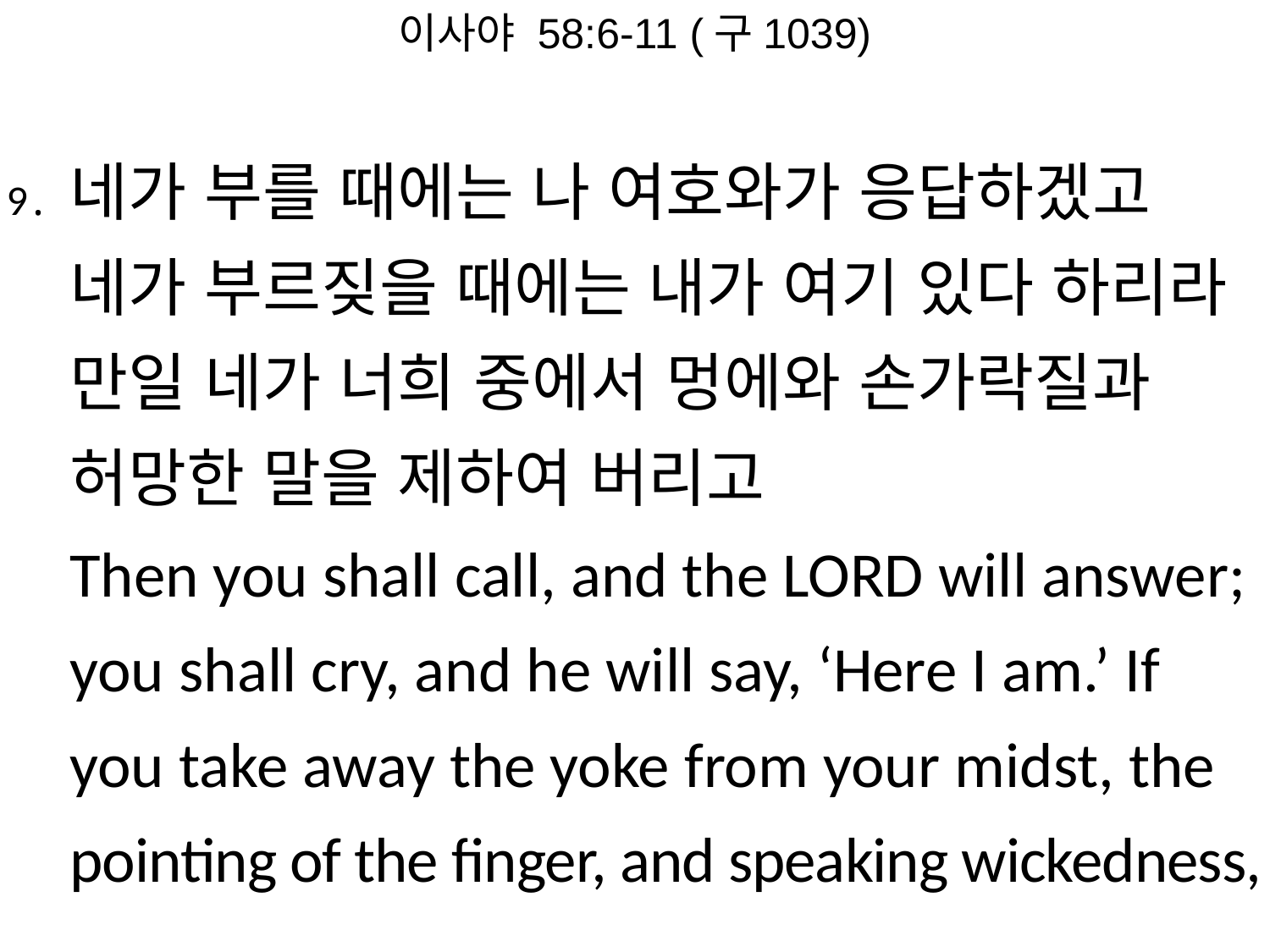

이사야 58:6-11 (구1039)
#
9․	네가 부를 때에는 나 여호와가 응답하겠고 네가 부르짖을 때에는 내가 여기 있다 하리라 만일 네가 너희 중에서 멍에와 손가락질과 허망한 말을 제하여 버리고
Then you shall call, and the LORD will answer; you shall cry, and he will say, ‘Here I am.’ If you take away the yoke from your midst, the pointing of the finger, and speaking wickedness,